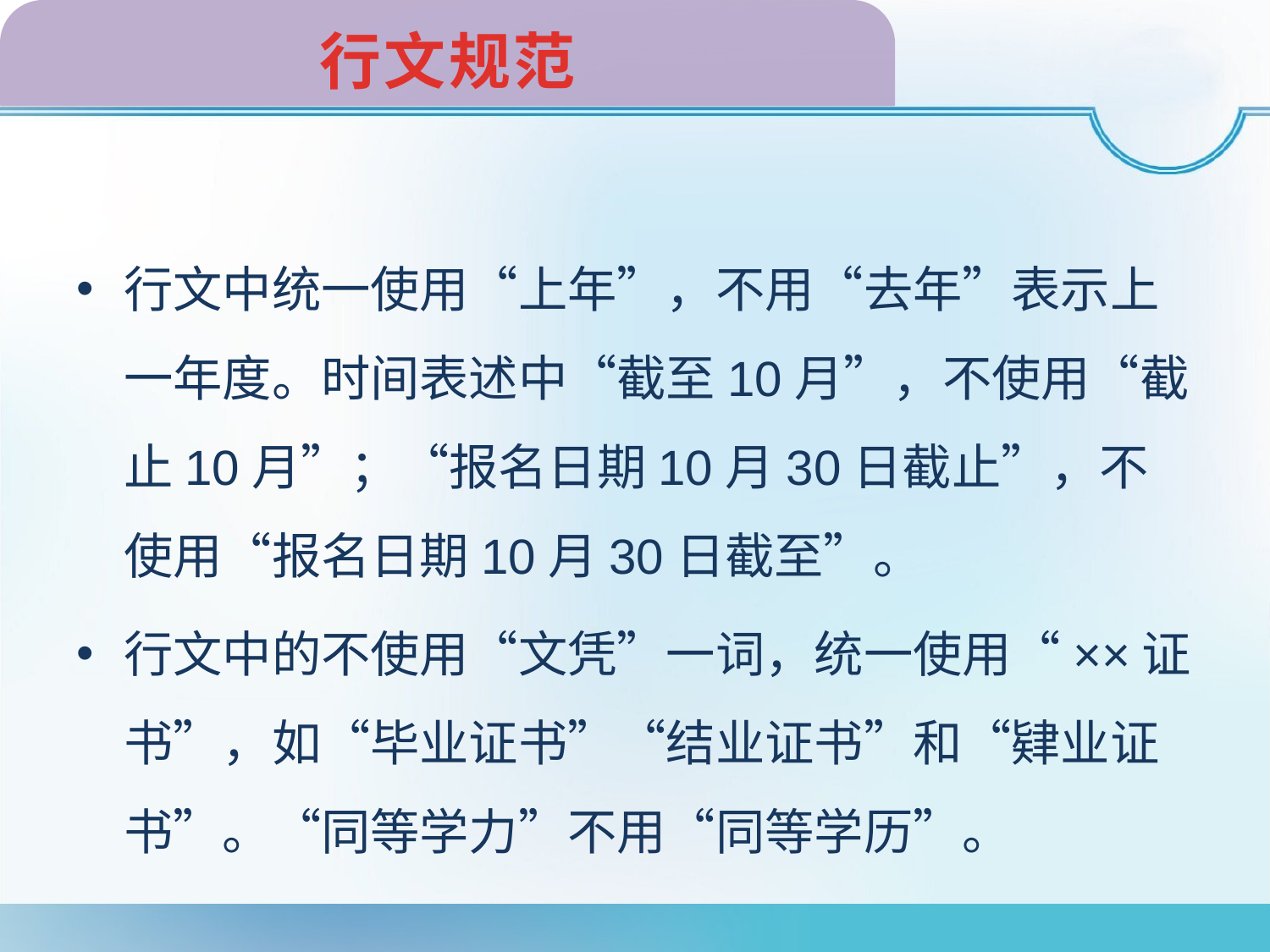

行文规范
行文中统一使用“上年”，不用“去年”表示上一年度。时间表述中“截至10月”，不使用“截止10月”；“报名日期10月30日截止”，不使用“报名日期10月30日截至”。
行文中的不使用“文凭”一词，统一使用“××证书”，如“毕业证书”“结业证书”和“肄业证书”。“同等学力”不用“同等学历”。